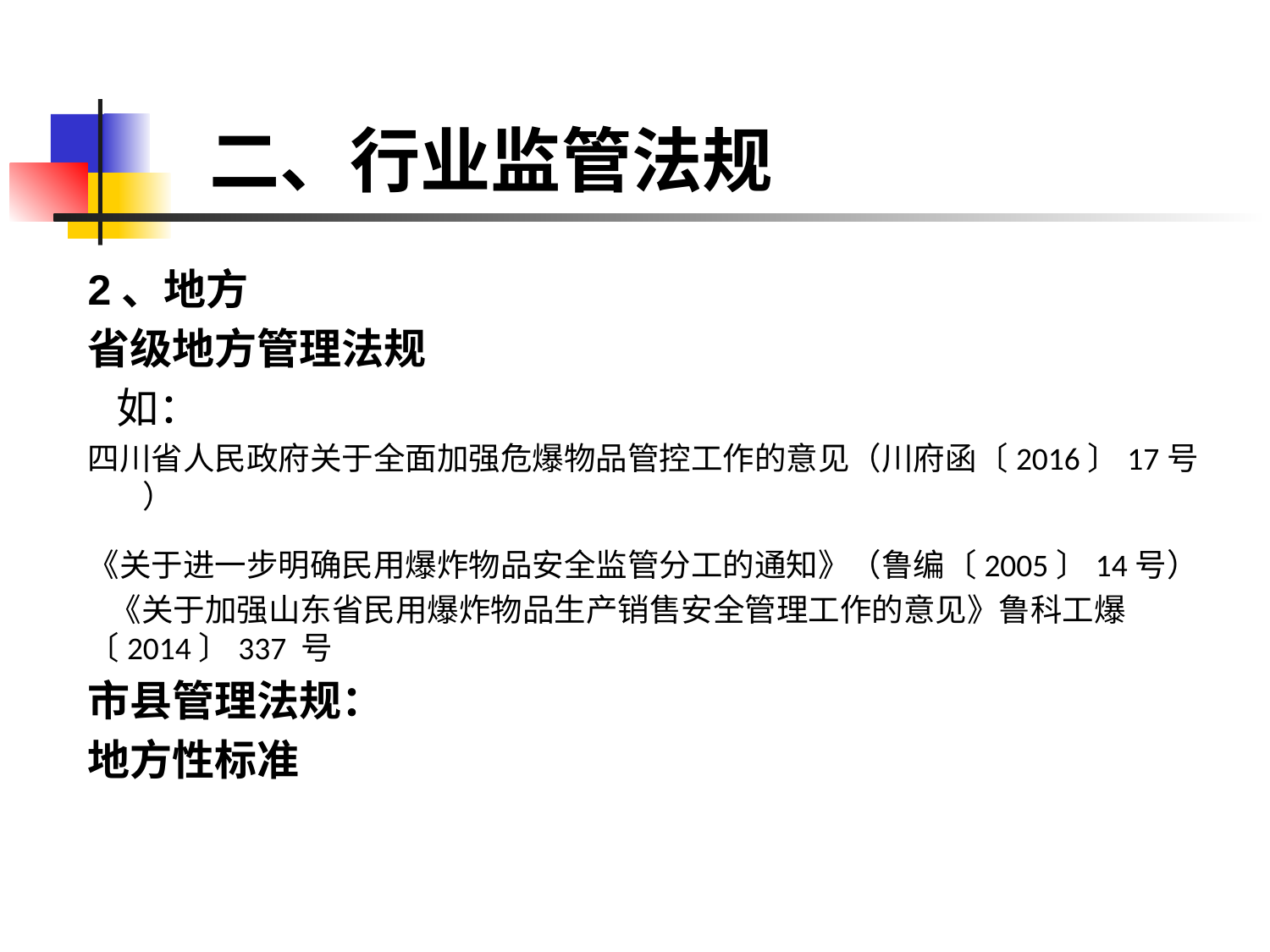

# 二、行业监管法规

2、地方
省级地方管理法规
  如：
四川省人民政府关于全面加强危爆物品管控工作的意见（川府函〔2016〕17号 ）

《关于进一步明确民用爆炸物品安全监管分工的通知》（鲁编〔2005〕14号）
  《关于加强山东省民用爆炸物品生产销售安全管理工作的意见》鲁科工爆〔2014〕337 号
市县管理法规：
地方性标准